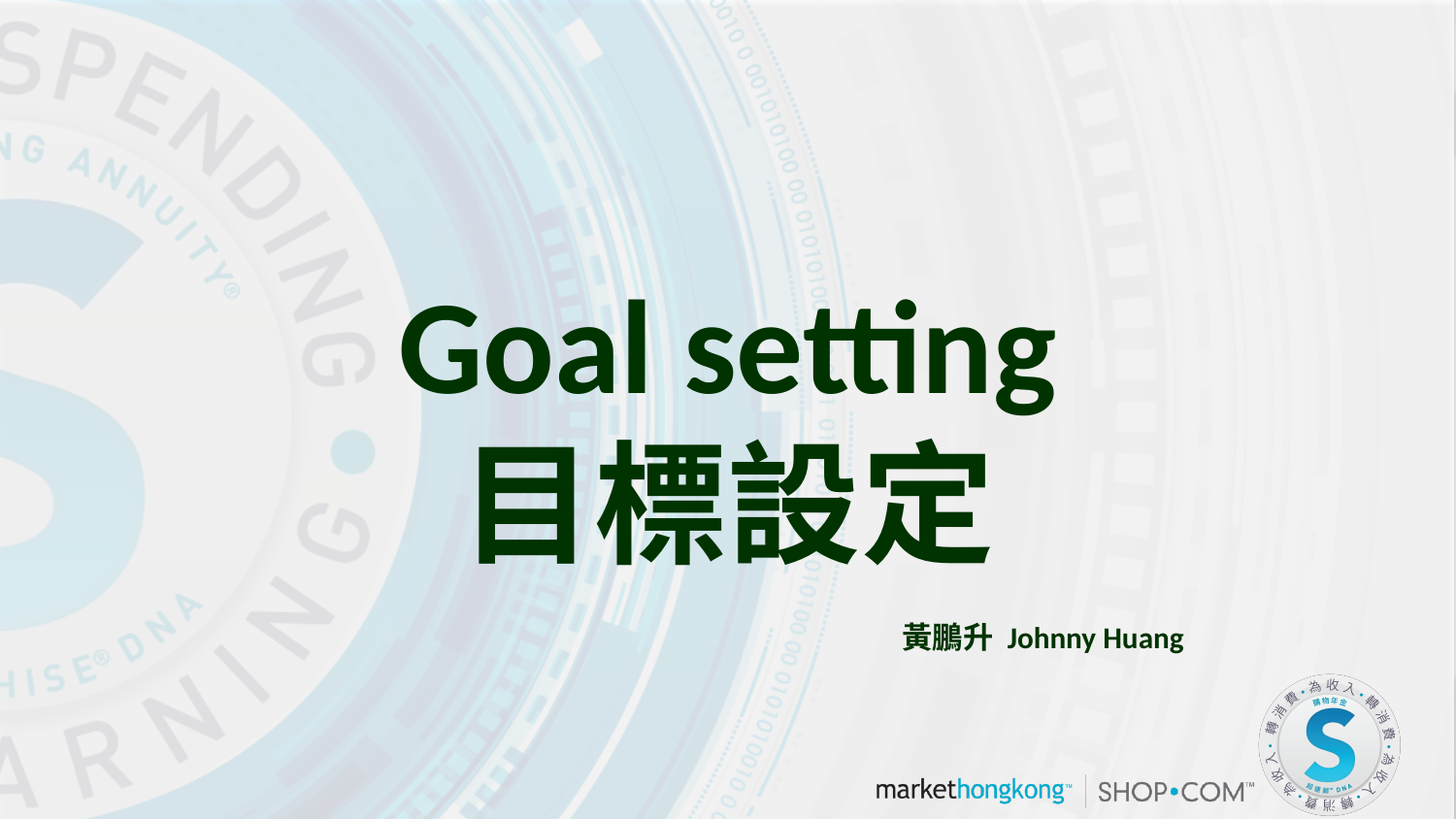

# Goal setting 目標設定
黃鵬升 Johnny Huang